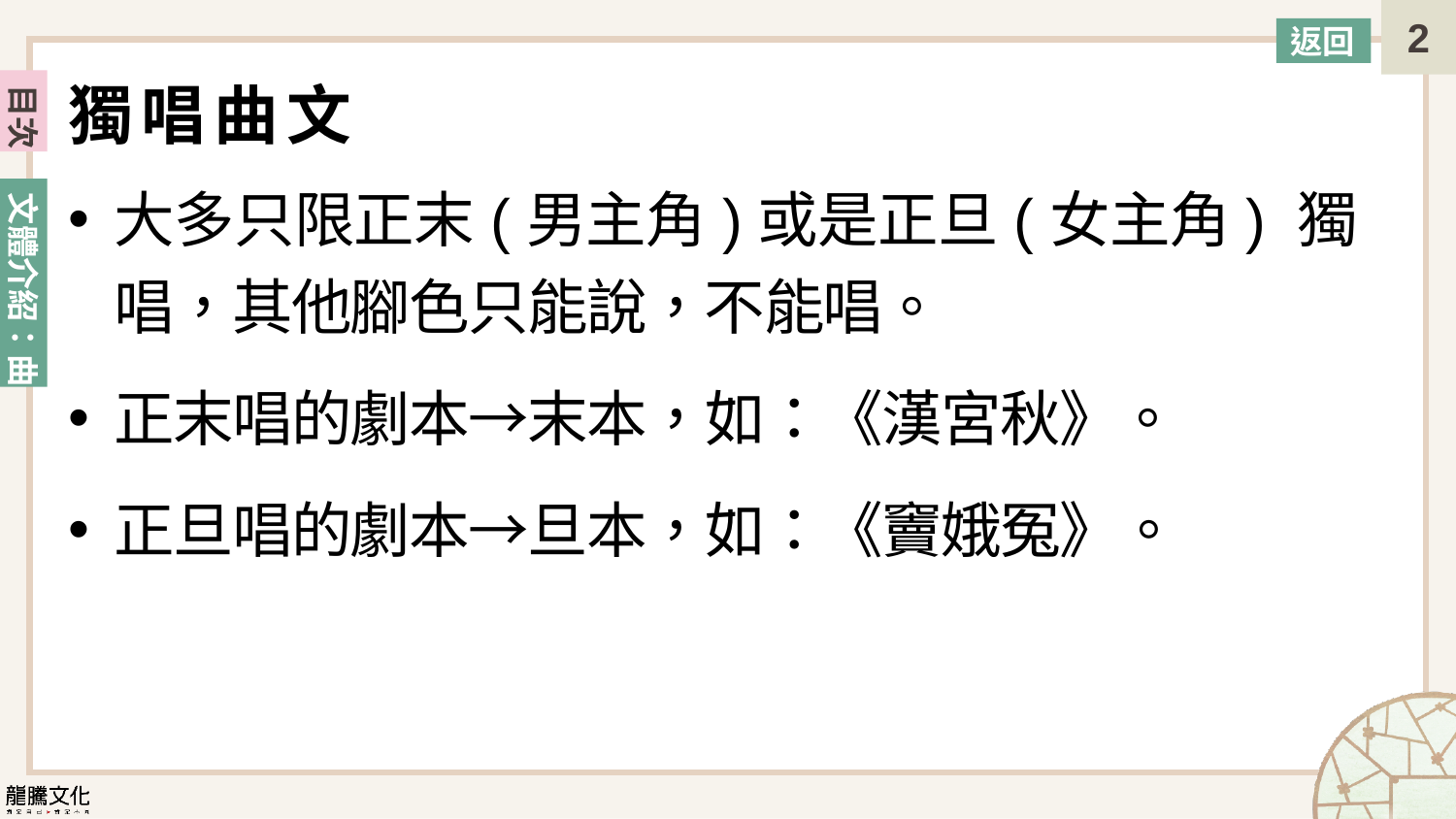

返回
獨唱曲文
大多只限正末(男主角)或是正旦(女主角) 獨唱，其他腳色只能說，不能唱。
正末唱的劇本→末本，如：《漢宮秋》。
正旦唱的劇本→旦本，如：《竇娥冤》。